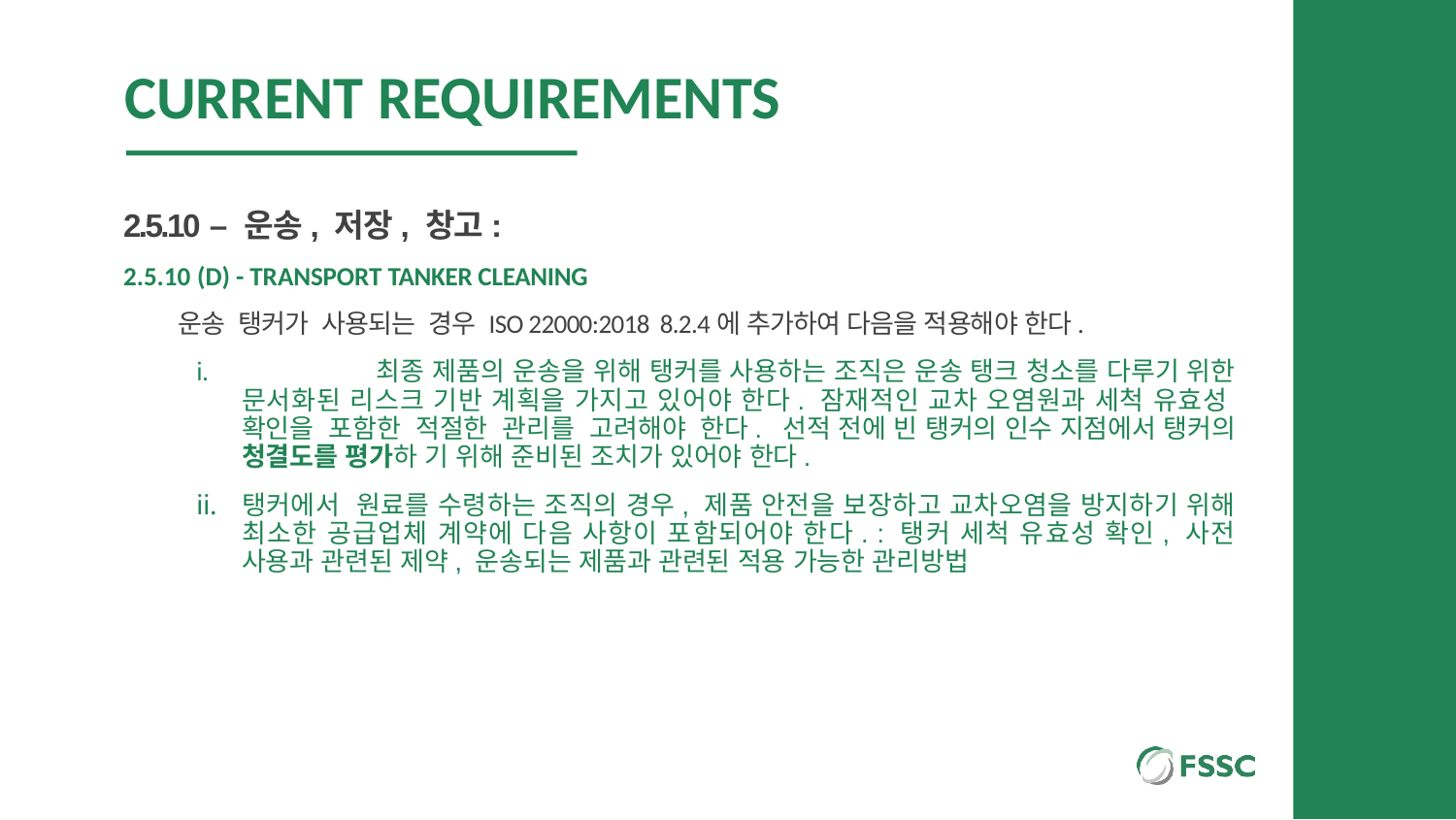

# CURRENT REQUIREMENTS
2.5.10 – 운송, 저장, 창고:
2.5.10 (D) - TRANSPORT TANKER CLEANING
운송  탱커가  사용되는  경우 ISO 22000:2018  8.2.4에 추가하여 다음을 적용해야 한다.
	 최종 제품의 운송을 위해 탱커를 사용하는 조직은 운송 탱크 청소를 다루기 위한 문서화된 리스크 기반 계획을 가지고 있어야 한다. 잠재적인 교차 오염원과 세척 유효성  확인을  포함한  적절한  관리를  고려해야  한다.  선적 전에 빈 탱커의 인수 지점에서 탱커의 청결도를 평가하 기 위해 준비된 조치가 있어야 한다.
탱커에서  원료를 수령하는 조직의 경우, 제품 안전을 보장하고 교차오염을 방지하기 위해 최소한 공급업체 계약에 다음 사항이 포함되어야 한다. : 탱커 세척 유효성 확인, 사전 사용과 관련된 제약, 운송되는 제품과 관련된 적용 가능한 관리방법